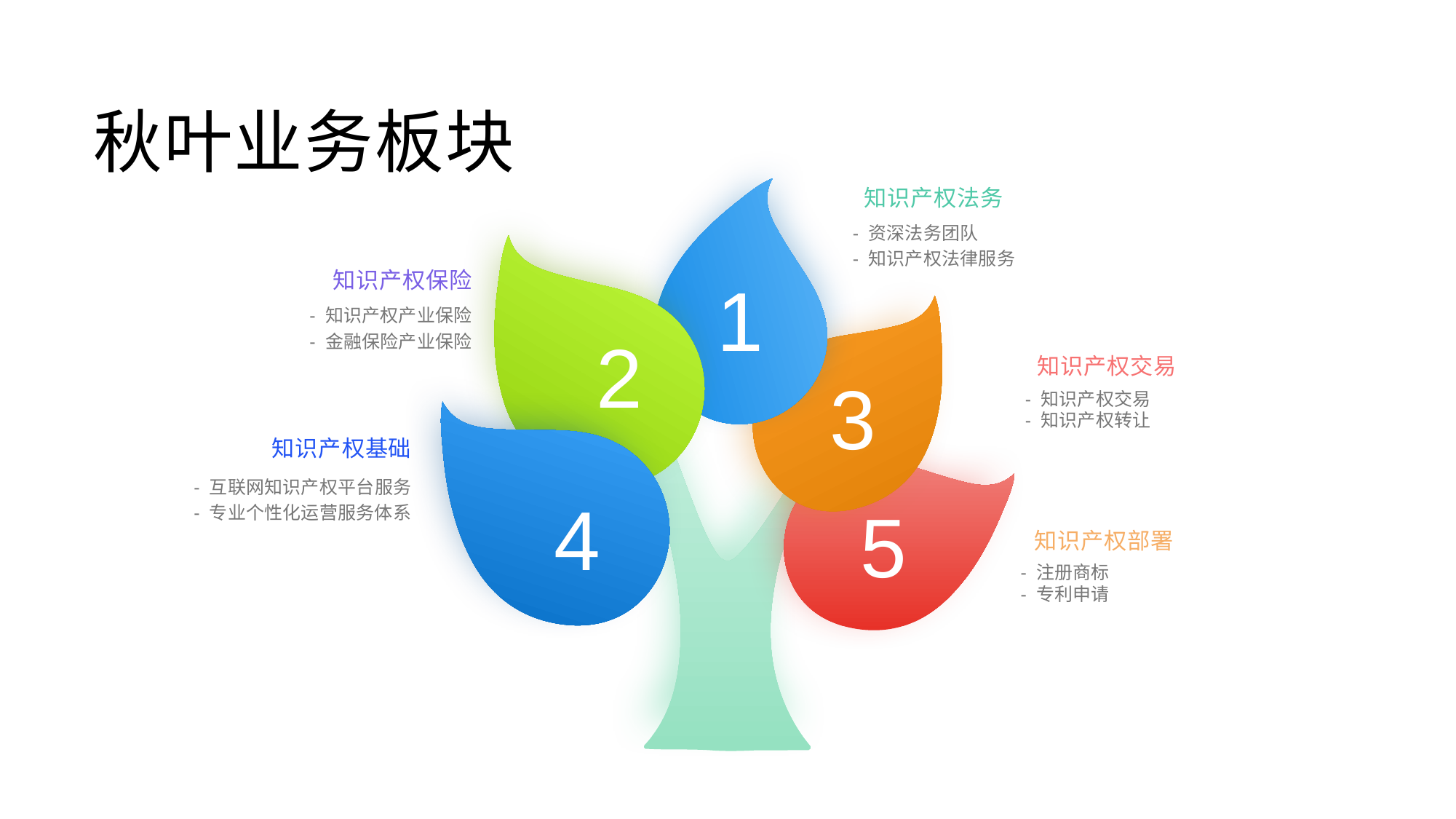

秋叶业务板块
知识产权法务

1
2
3
4
5
- 资深法务团队
- 知识产权法律服务
知识产权保险
- 知识产权产业保险
- 金融保险产业保险
知识产权交易
- 知识产权交易
- 知识产权转让
知识产权基础
- 互联网知识产权平台服务
- 专业个性化运营服务体系
知识产权部署
- 注册商标
- 专利申请